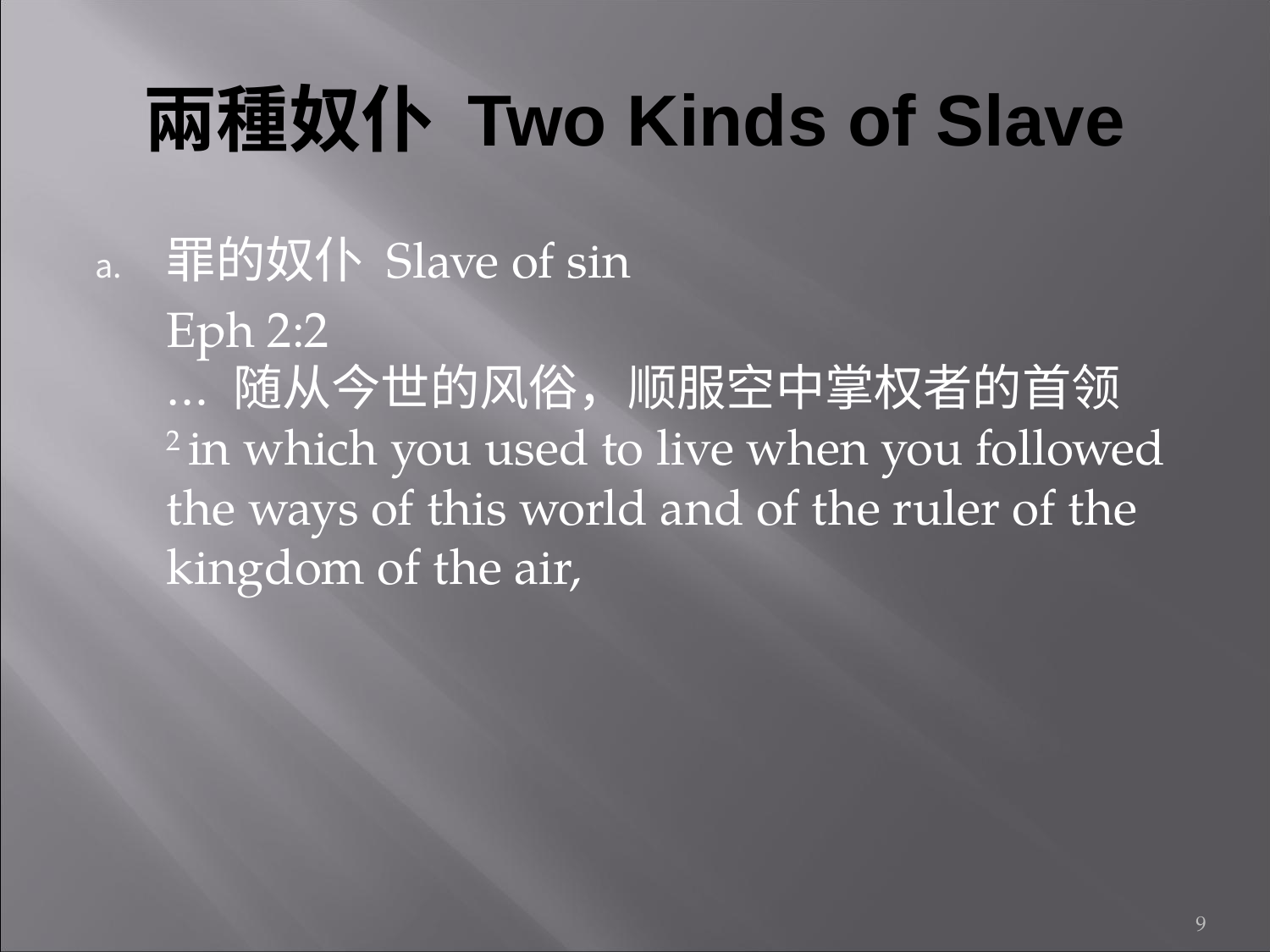

# 兩種奴仆 Two Kinds of Slave
罪的奴仆 Slave of sin
	Eph 2:2
… 随从今世的风俗，顺服空中掌权者的首领
2 in which you used to live when you followed the ways of this world and of the ruler of the kingdom of the air,
9